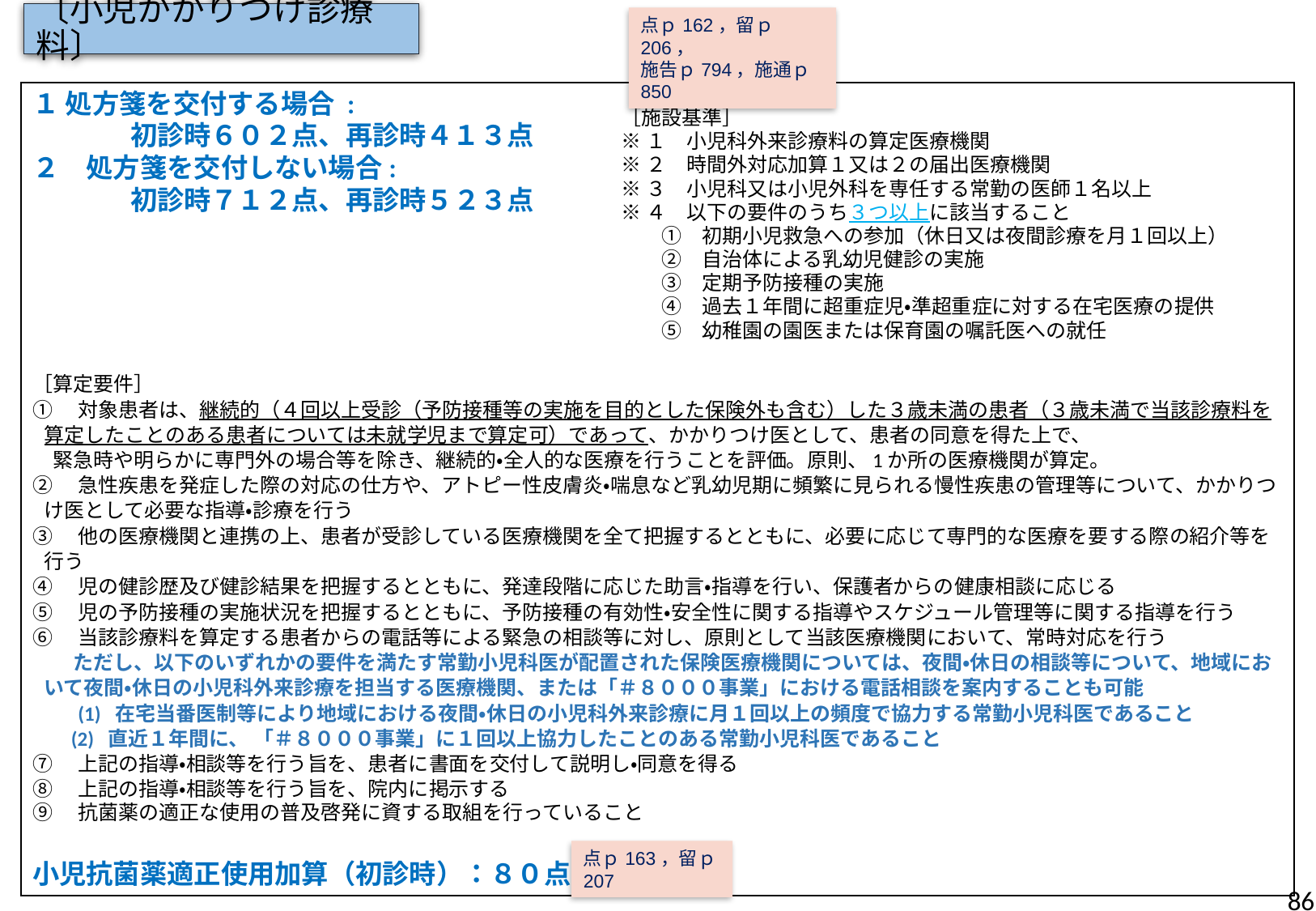

〔小児かかりつけ診療料〕
点ｐ162，留ｐ206，
施告ｐ794，施通ｐ850
１ 処方箋を交付する場合 :
               初診時６０２点、再診時４１３点
２　処方箋を交付しない場合:
               初診時７１２点、再診時５２３点

［算定要件］
①　対象患者は、継続的（４回以上受診（予防接種等の実施を目的とした保険外も含む）した３歳未満の患者（３歳未満で当該診療料を算定したことのある患者については未就学児まで算定可）であって、かかりつけ医として、患者の同意を得た上で、
　緊急時や明らかに専門外の場合等を除き、継続的・全人的な医療を行うことを評価。原則、1か所の医療機関が算定。
②　急性疾患を発症した際の対応の仕方や、アトピー性皮膚炎・喘息など乳幼児期に頻繁に見られる慢性疾患の管理等について、かかりつけ医として必要な指導・診療を行う
③　他の医療機関と連携の上、患者が受診している医療機関を全て把握するとともに、必要に応じて専門的な医療を要する際の紹介等を行う
④　児の健診歴及び健診結果を把握するとともに、発達段階に応じた助言・指導を行い、保護者からの健康相談に応じる
⑤　児の予防接種の実施状況を把握するとともに、予防接種の有効性・安全性に関する指導やスケジュール管理等に関する指導を行う
⑥　当該診療料を算定する患者からの電話等による緊急の相談等に対し、原則として当該医療機関において、常時対応を行う
　　ただし、以下のいずれかの要件を満たす常勤小児科医が配置された保険医療機関については、夜間・休日の相談等について、地域において夜間・休日の小児科外来診療を担当する医療機関、または「＃８０００事業」における電話相談を案内することも可能
　　(1)  在宅当番医制等により地域における夜間・休日の小児科外来診療に月１回以上の頻度で協力する常勤小児科医であること
　   (2)  直近１年間に、 「＃８０００事業」に１回以上協力したことのある常勤小児科医であること
⑦　上記の指導・相談等を行う旨を、患者に書面を交付して説明し・同意を得る
⑧　上記の指導・相談等を行う旨を、院内に掲示する
⑨　抗菌薬の適正な使用の普及啓発に資する取組を行っていること

小児抗菌薬適正使用加算（初診時）：８０点

［施設基準］
※１　小児科外来診療料の算定医療機関
※２　時間外対応加算１又は２の届出医療機関
※３　小児科又は小児外科を専任する常勤の医師１名以上
※４　以下の要件のうち３つ以上に該当すること
　　①　初期小児救急への参加（休日又は夜間診療を月１回以上）
　　②　自治体による乳幼児健診の実施
　　③　定期予防接種の実施
　　④　過去１年間に超重症児・準超重症に対する在宅医療の提供
　　⑤　幼稚園の園医または保育園の嘱託医への就任
点ｐ163，留ｐ207
86